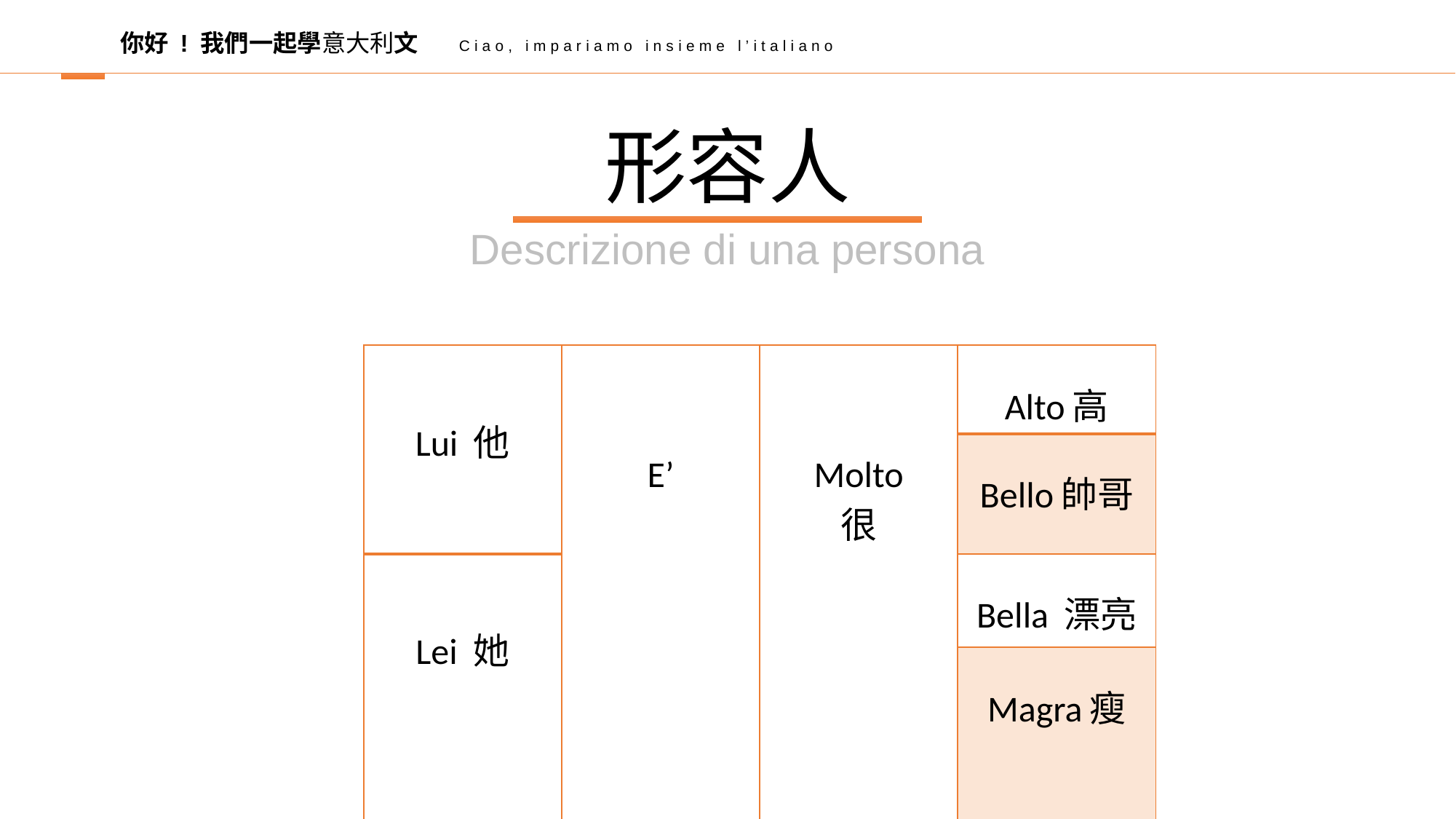

你好 ! 我們一起學意大利文
Ciao, impariamo insieme l’italiano

形容人
Descrizione di una persona

| Lui 他 | E’ | Molto 很 | Alto高 |
| --- | --- | --- | --- |
|  |  |  | Bello帥哥 |
| Lei 她 |  |  | Bella 漂亮 |
|  |  |  | Magra瘦 |